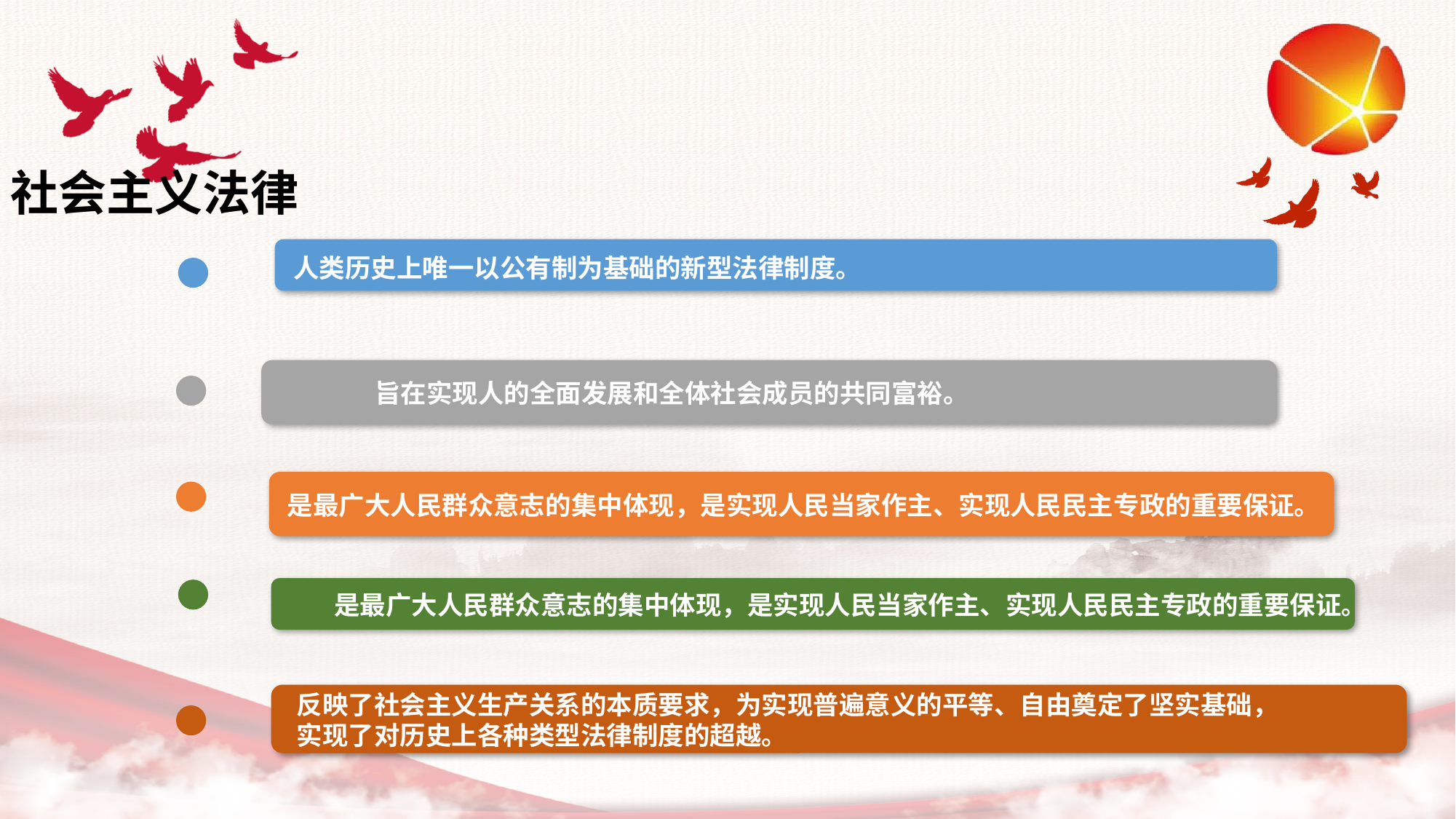

社会主义法律

人类历史上唯一以公有制为基础的新型法律制度。

旨在实现人的全面发展和全体社会成员的共同富裕。

是最广大人民群众意志的集中体现，是实现人民当家作主、实现人民民主专政的重要保证。

是最广大人民群众意志的集中体现，是实现人民当家作主、实现人民民主专政的重要保证。

反映了社会主义生产关系的本质要求，为实现普遍意义的平等、自由奠定了坚实基础，
实现了对历史上各种类型法律制度的超越。